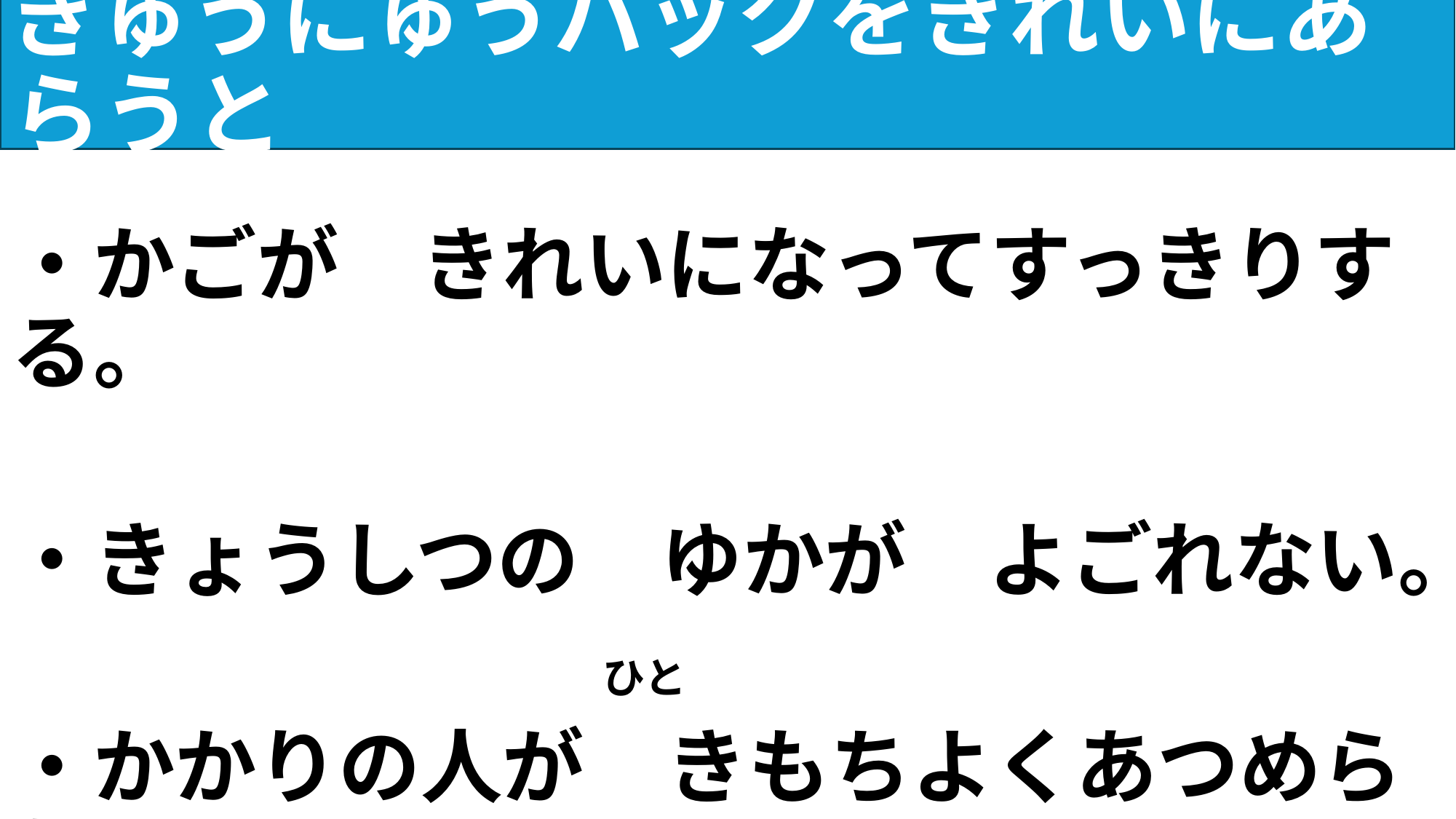

# ぎゅうにゅうパックをきれいにあらうと
・かごが　きれいになってすっきりする。

・きょうしつの　ゆかが　よごれない。
　　　　　　 　ひと
・かかりの人が　きもちよくあつめられる。